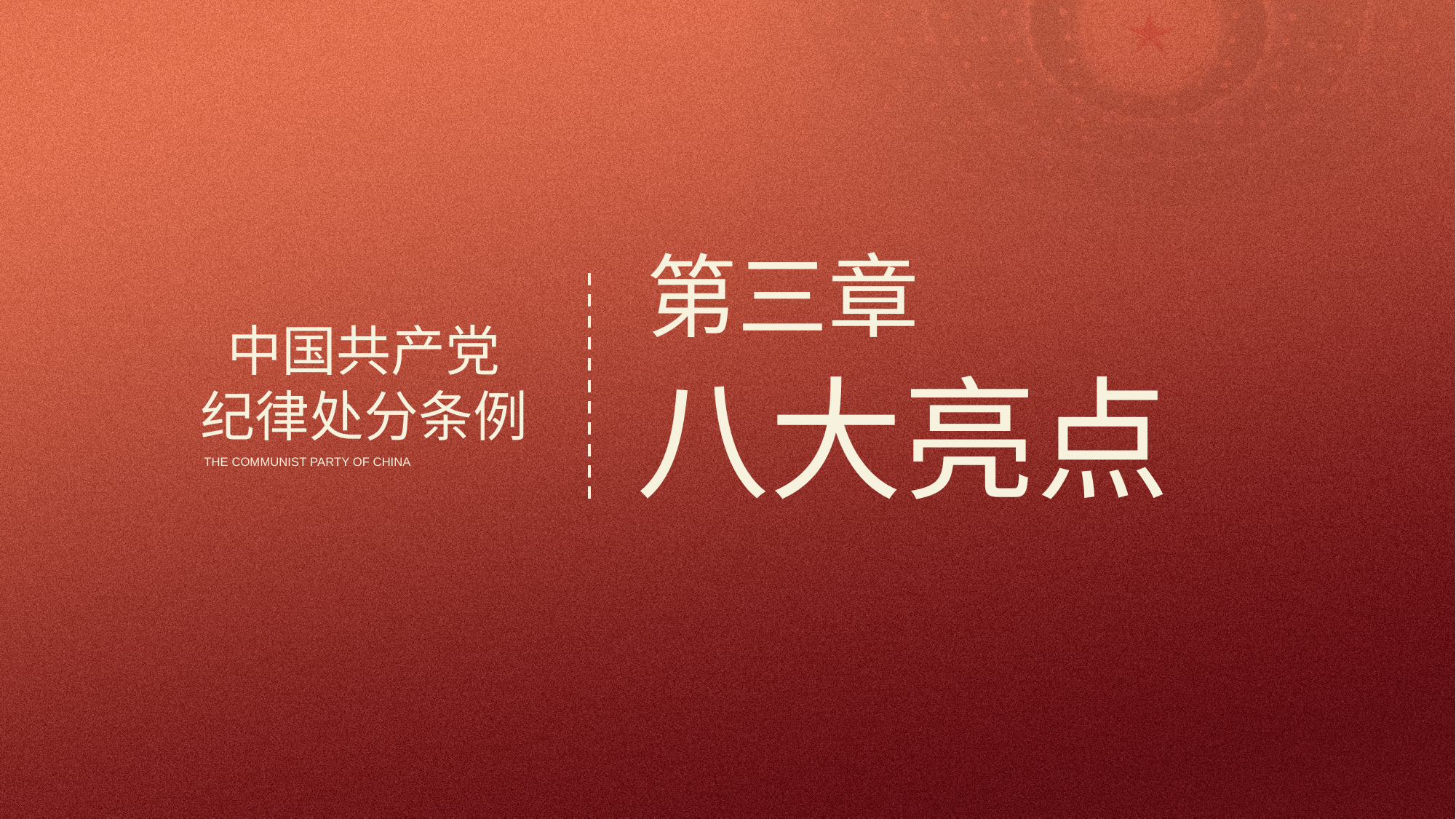

第三章
中国共产党
纪律处分条例
THE COMMUNIST PARTY OF CHINA
八大亮点